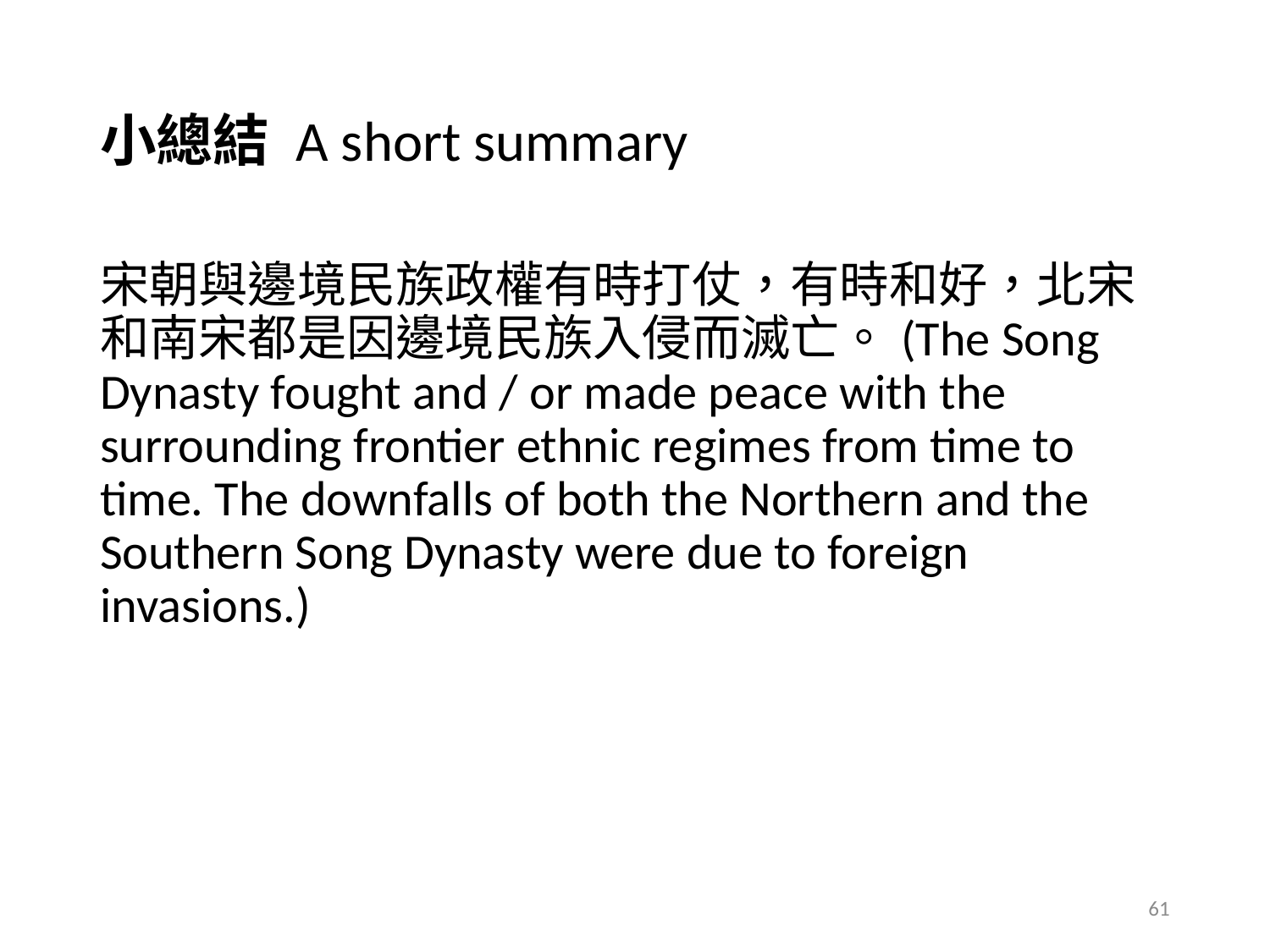

# 小總結 A short summary
宋朝與邊境民族政權有時打仗，有時和好，北宋和南宋都是因邊境民族入侵而滅亡。(The Song Dynasty fought and / or made peace with the surrounding frontier ethnic regimes from time to time. The downfalls of both the Northern and the Southern Song Dynasty were due to foreign invasions.)

61